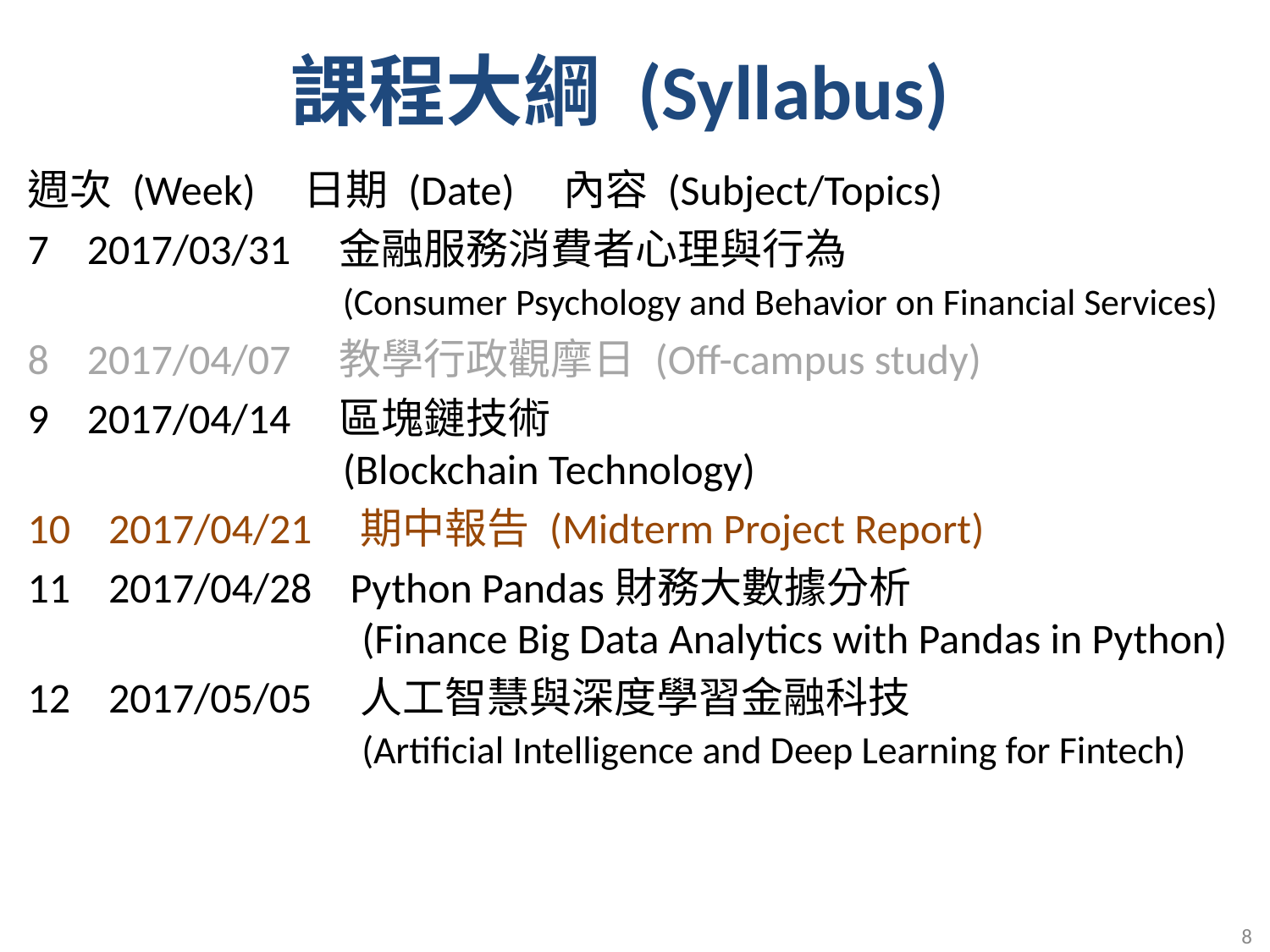

課程大綱 (Syllabus)
週次 (Week)    日期 (Date)    內容 (Subject/Topics)
7    2017/03/31    金融服務消費者心理與行為
                           (Consumer Psychology and Behavior on Financial Services)
8    2017/04/07    教學行政觀摩日 (Off-campus study)
9    2017/04/14    區塊鏈技術
                           (Blockchain Technology)
10    2017/04/21    期中報告 (Midterm Project Report)
11    2017/04/28    Python Pandas財務大數據分析
                             (Finance Big Data Analytics with Pandas in Python)
12    2017/05/05    人工智慧與深度學習金融科技
                             (Artificial Intelligence and Deep Learning for Fintech)
8